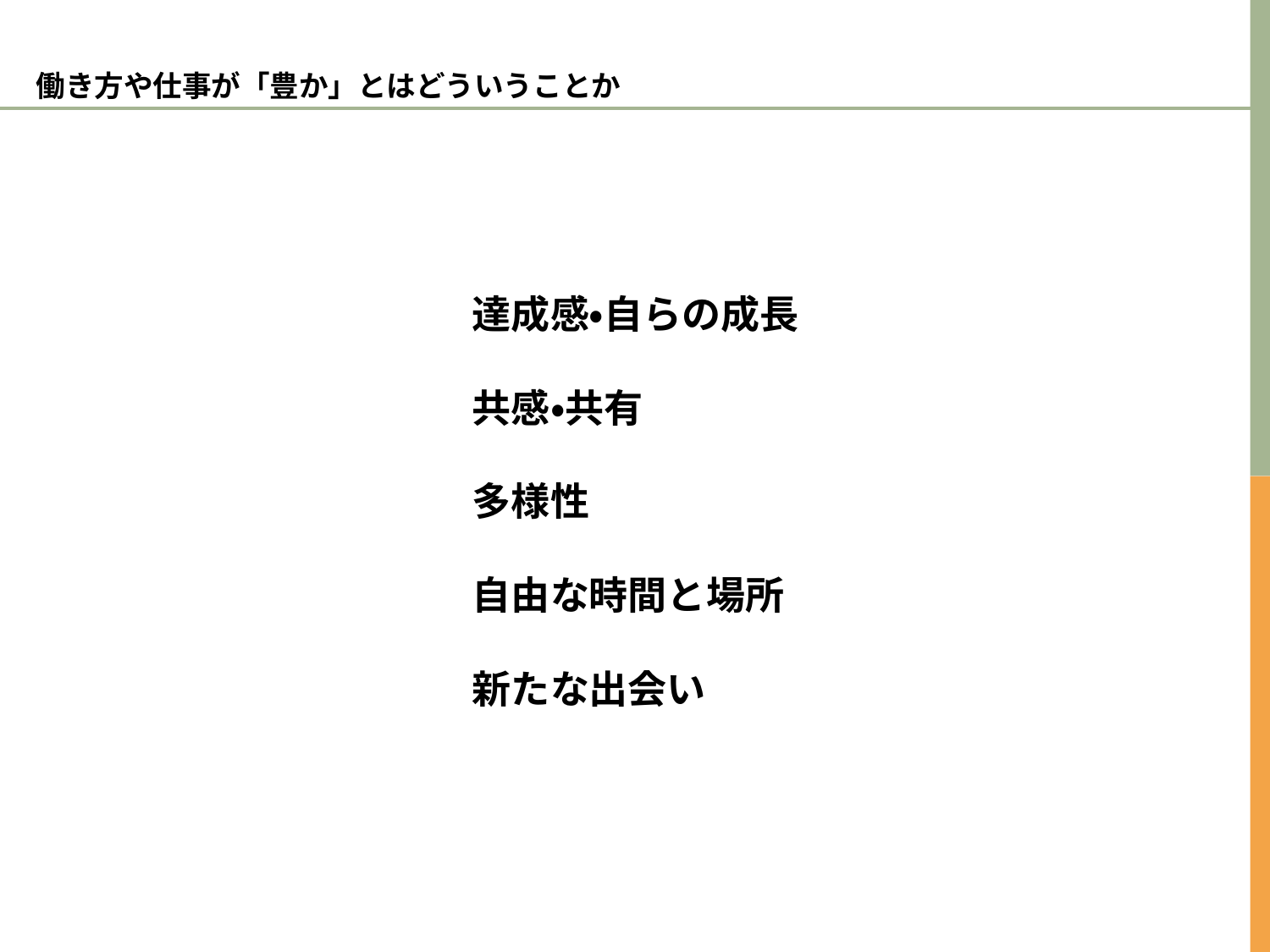

働き方や仕事が「豊か」とはどういうことか
達成感・自らの成長

共感・共有

多様性

自由な時間と場所

新たな出会い